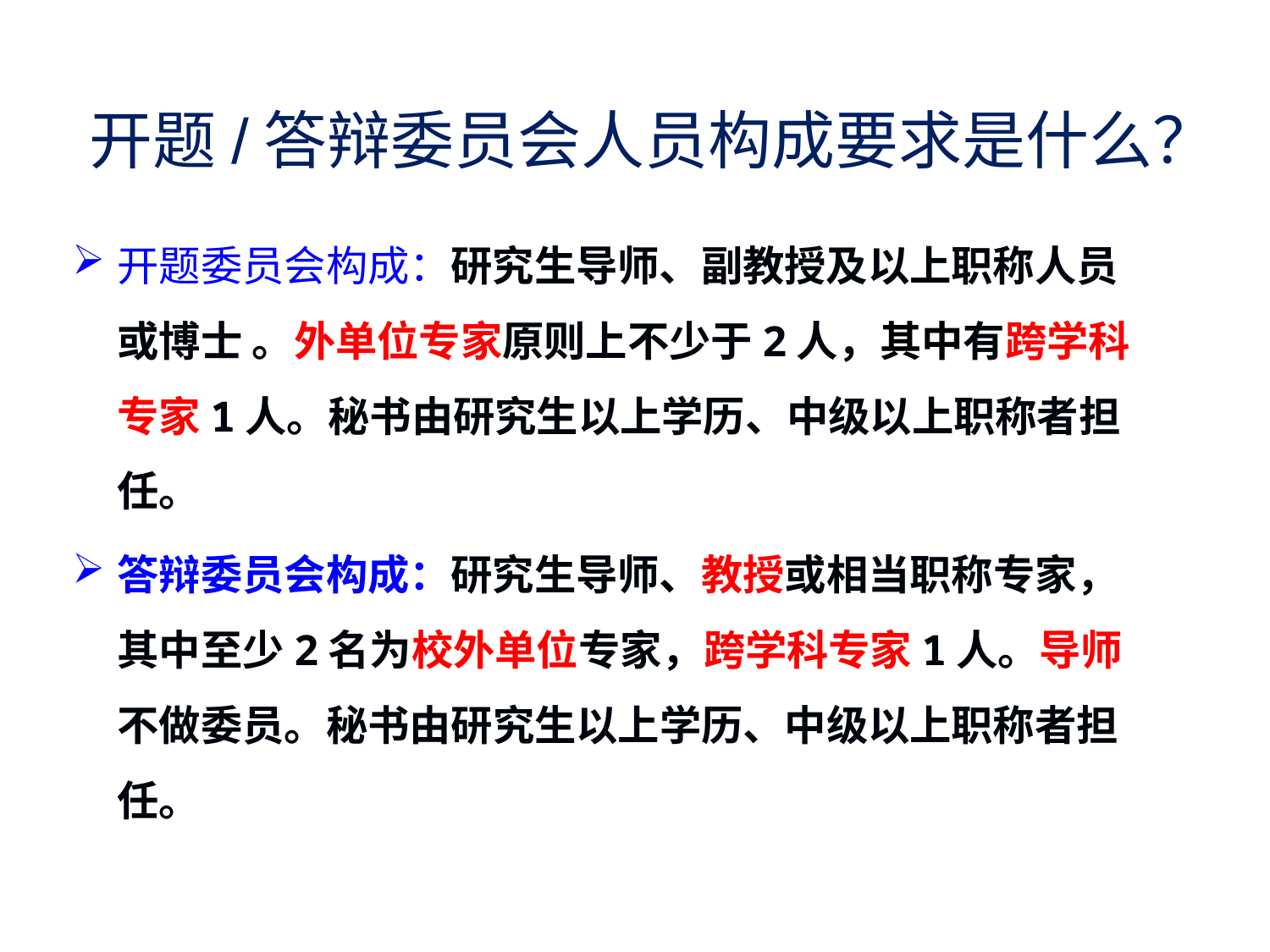

开题/答辩委员会人员构成要求是什么？
开题委员会构成：研究生导师、副教授及以上职称人员或博士 。外单位专家原则上不少于2人，其中有跨学科专家1人。秘书由研究生以上学历、中级以上职称者担任。
答辩委员会构成：研究生导师、教授或相当职称专家，其中至少2名为校外单位专家，跨学科专家1人。导师不做委员。秘书由研究生以上学历、中级以上职称者担任。